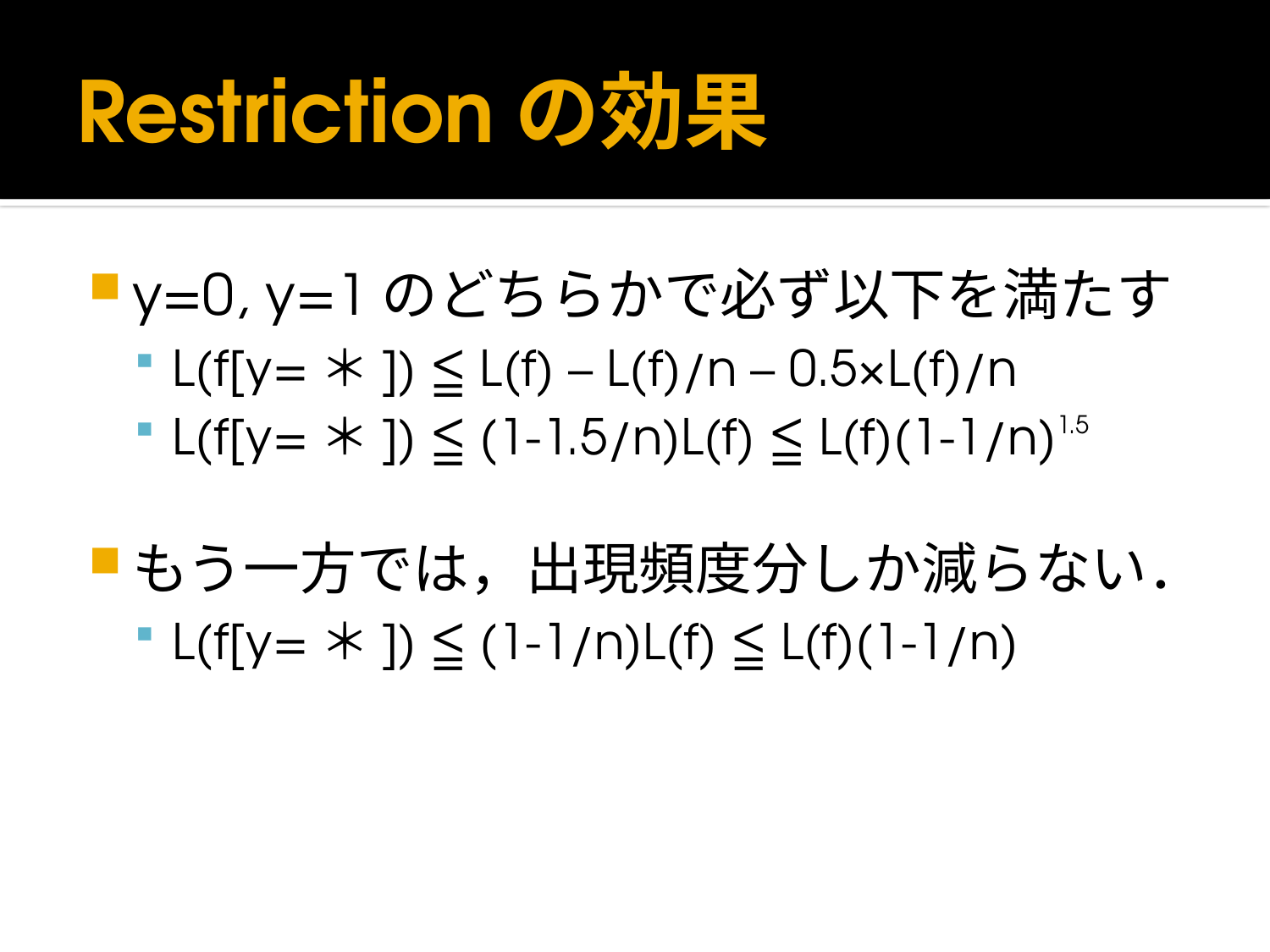

# Restrictionの効果
y=0, y=1のどちらかで必ず以下を満たす
L(f[y=＊]) ≦ L(f) – L(f)/n – 0.5×L(f)/n
L(f[y=＊]) ≦ (1-1.5/n)L(f) ≦ L(f)(1-1/n)1.5

もう一方では，出現頻度分しか減らない．
L(f[y=＊]) ≦ (1-1/n)L(f) ≦ L(f)(1-1/n)